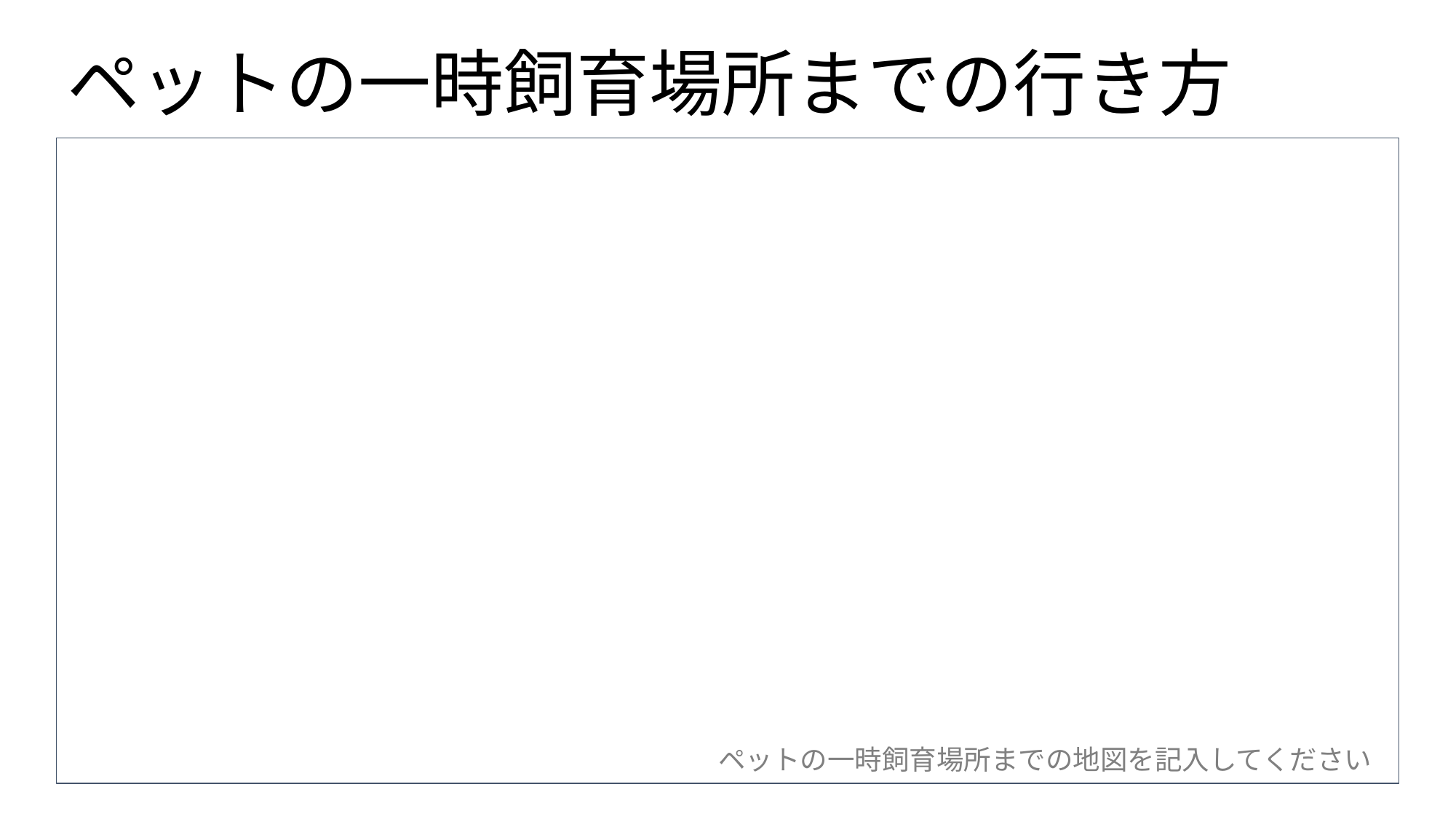

# ペットの一時飼育場所までの行き方

ペットの一時飼育場所までの地図を記入してください